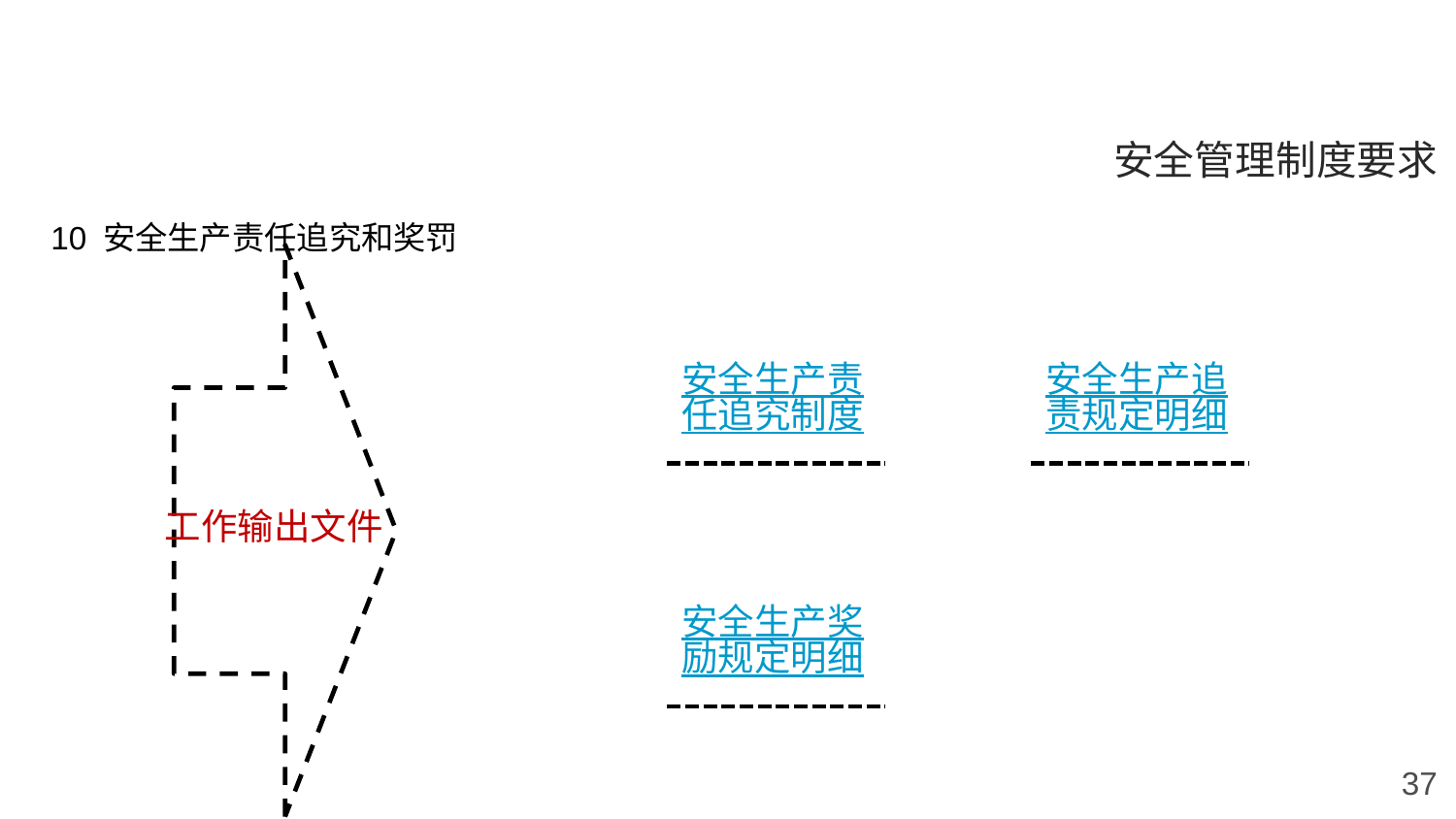

安全管理制度要求
10 安全生产责任追究和奖罚

工作输出文件
安全生产责任追究制度
安全生产追责规定明细
安全生产奖励规定明细